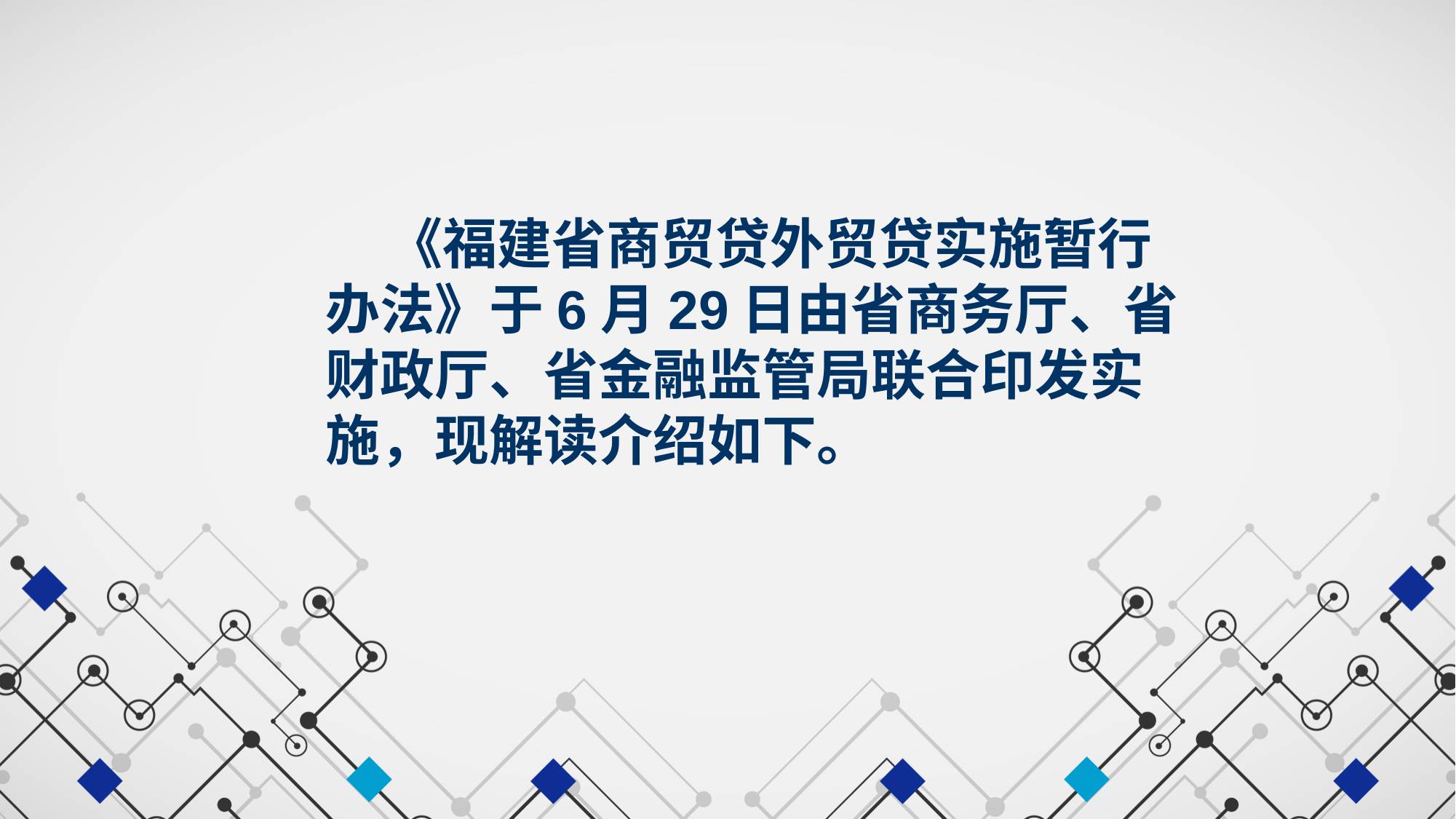

《福建省商贸贷外贸贷实施暂行办法》于6月29日由省商务厅、省财政厅、省金融监管局联合印发实施，现解读介绍如下。